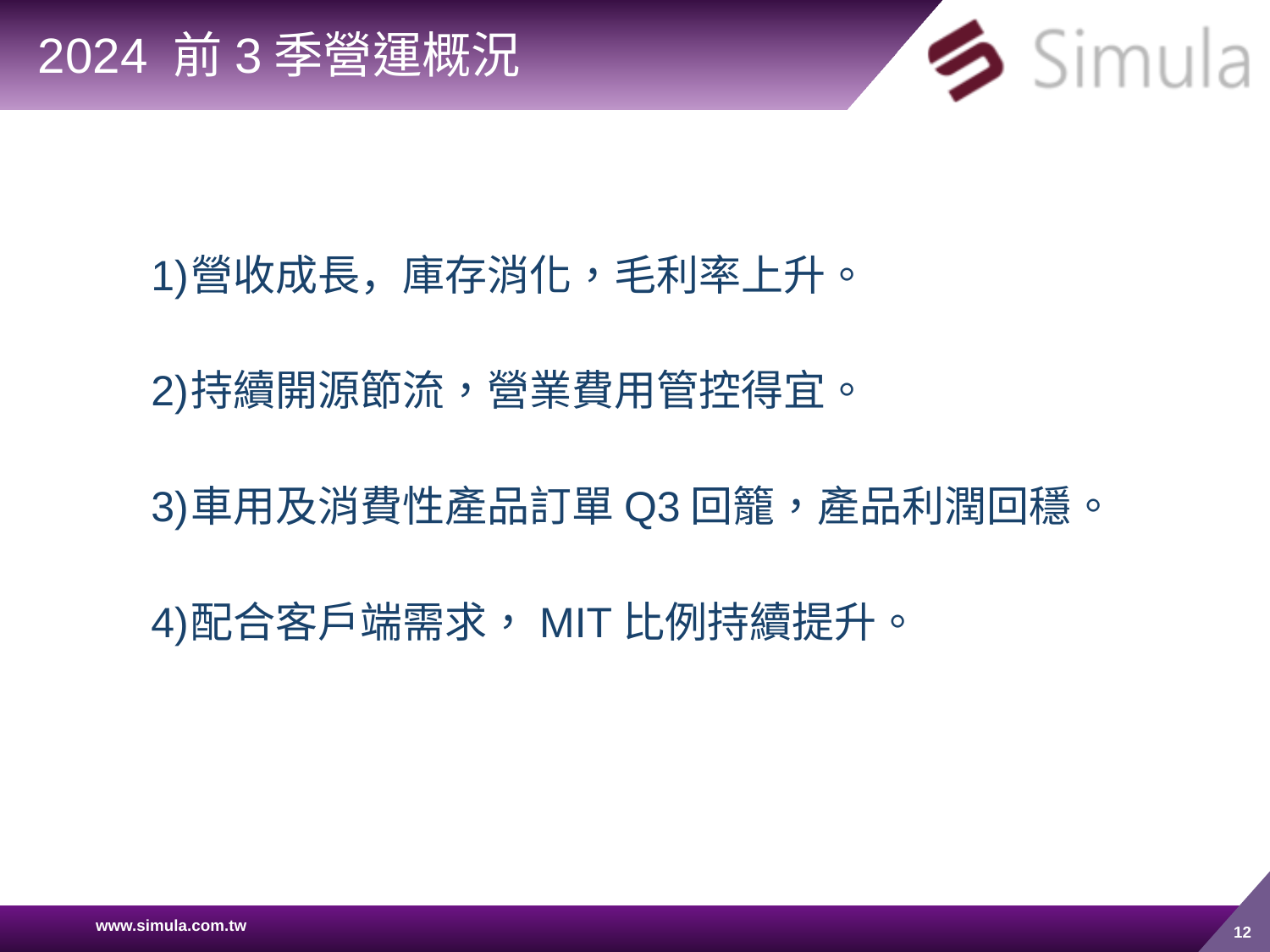

營收成長，庫存消化，毛利率上升。
持續開源節流，營業費用管控得宜。
車用及消費性產品訂單Q3回籠，產品利潤回穩。
配合客戶端需求，MIT比例持續提升。

# 2024 前3季營運概況
www.simula.com.tw
12